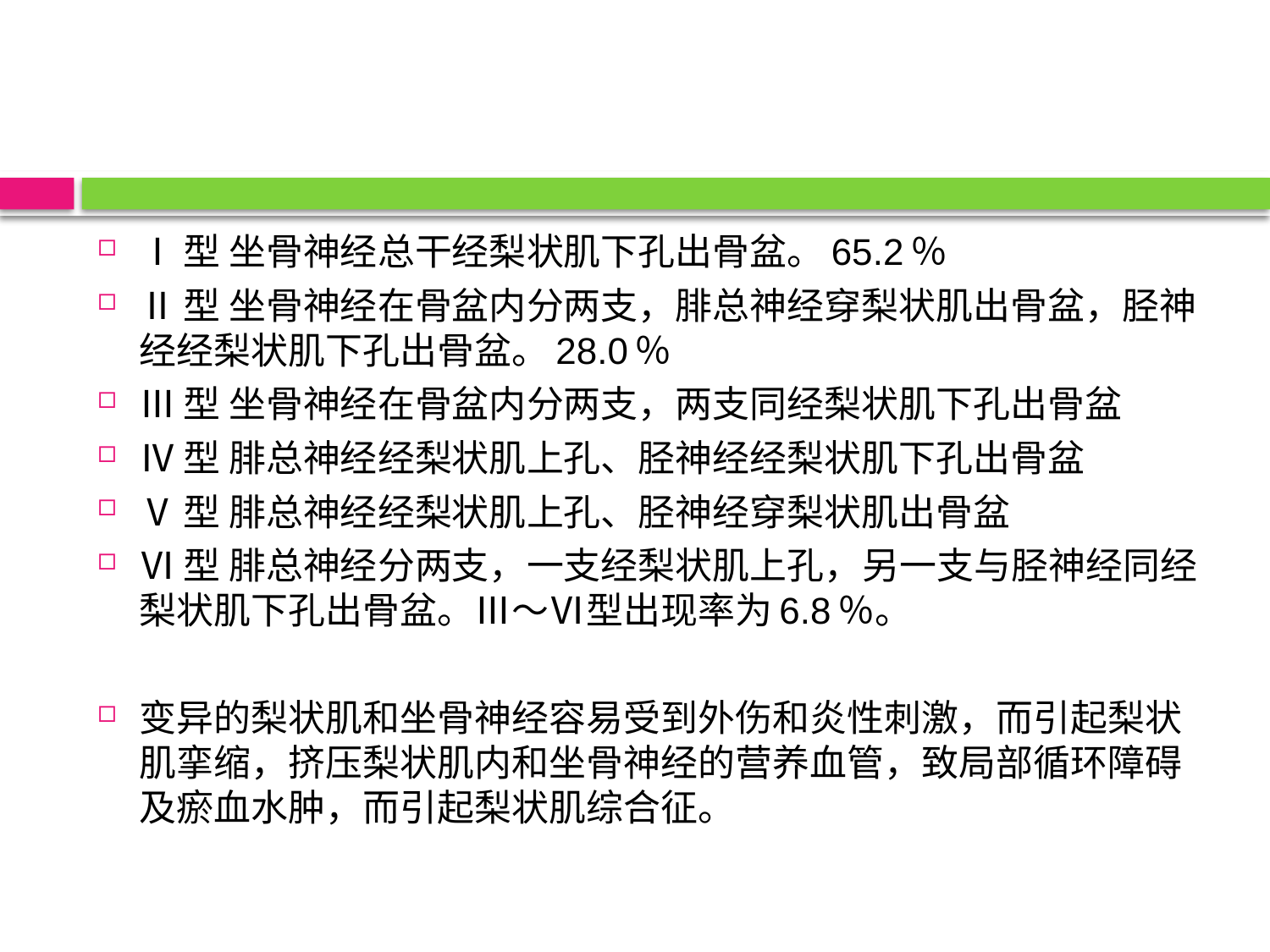

#
Ⅰ型 坐骨神经总干经梨状肌下孔出骨盆。65.2％
Ⅱ型 坐骨神经在骨盆内分两支，腓总神经穿梨状肌出骨盆，胫神经经梨状肌下孔出骨盆。28.0％
Ⅲ型 坐骨神经在骨盆内分两支，两支同经梨状肌下孔出骨盆
Ⅳ型 腓总神经经梨状肌上孔、胫神经经梨状肌下孔出骨盆
Ⅴ型 腓总神经经梨状肌上孔、胫神经穿梨状肌出骨盆
Ⅵ型 腓总神经分两支，一支经梨状肌上孔，另一支与胫神经同经梨状肌下孔出骨盆。Ⅲ～Ⅵ型出现率为6.8％。

变异的梨状肌和坐骨神经容易受到外伤和炎性刺激，而引起梨状肌挛缩，挤压梨状肌内和坐骨神经的营养血管，致局部循环障碍及瘀血水肿，而引起梨状肌综合征。